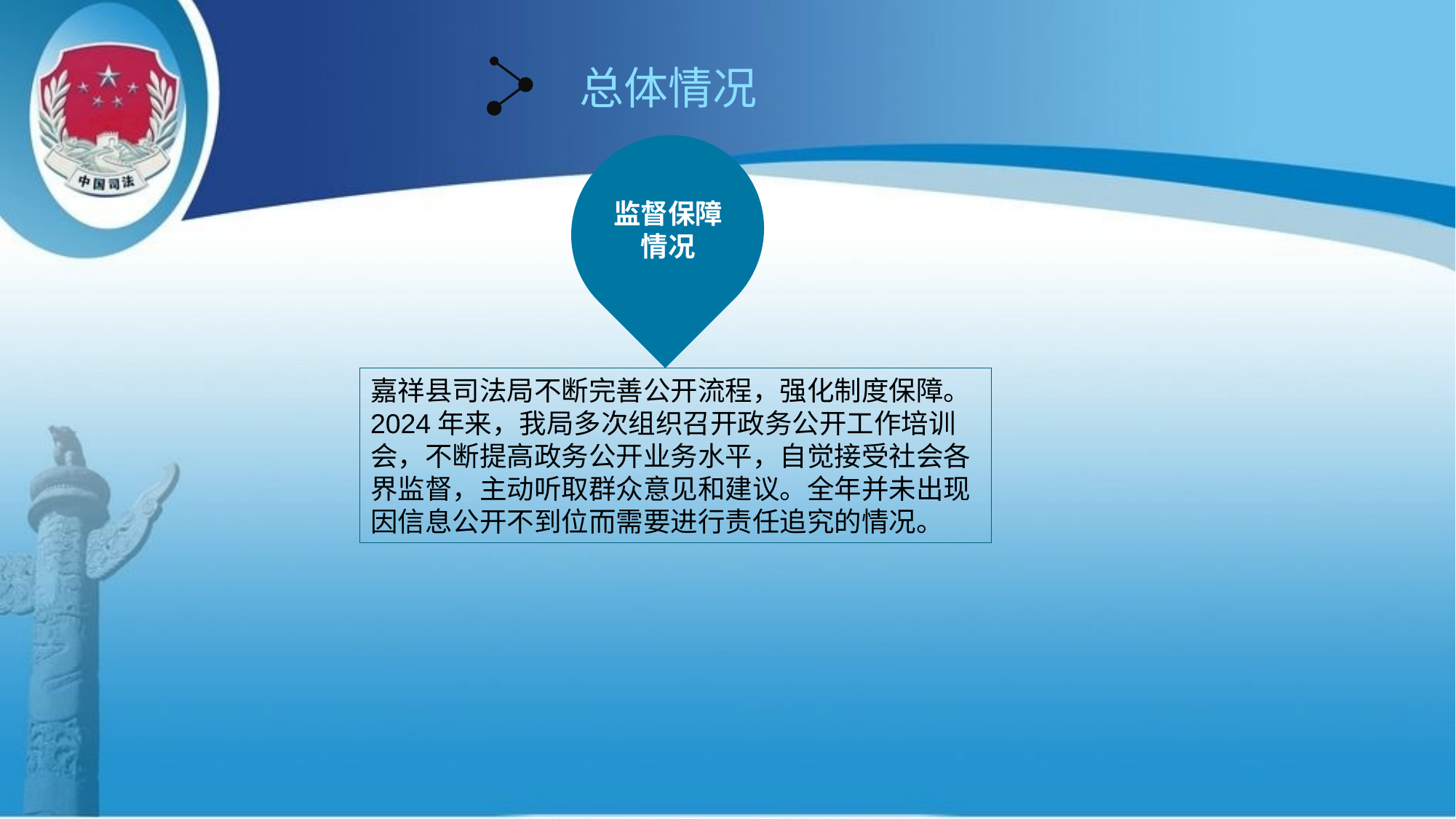

总体情况

监督保障
情况
嘉祥县司法局不断完善公开流程，强化制度保障。2024年来，我局多次组织召开政务公开工作培训会，不断提高政务公开业务水平，自觉接受社会各界监督，主动听取群众意见和建议。全年并未出现因信息公开不到位而需要进行责任追究的情况。